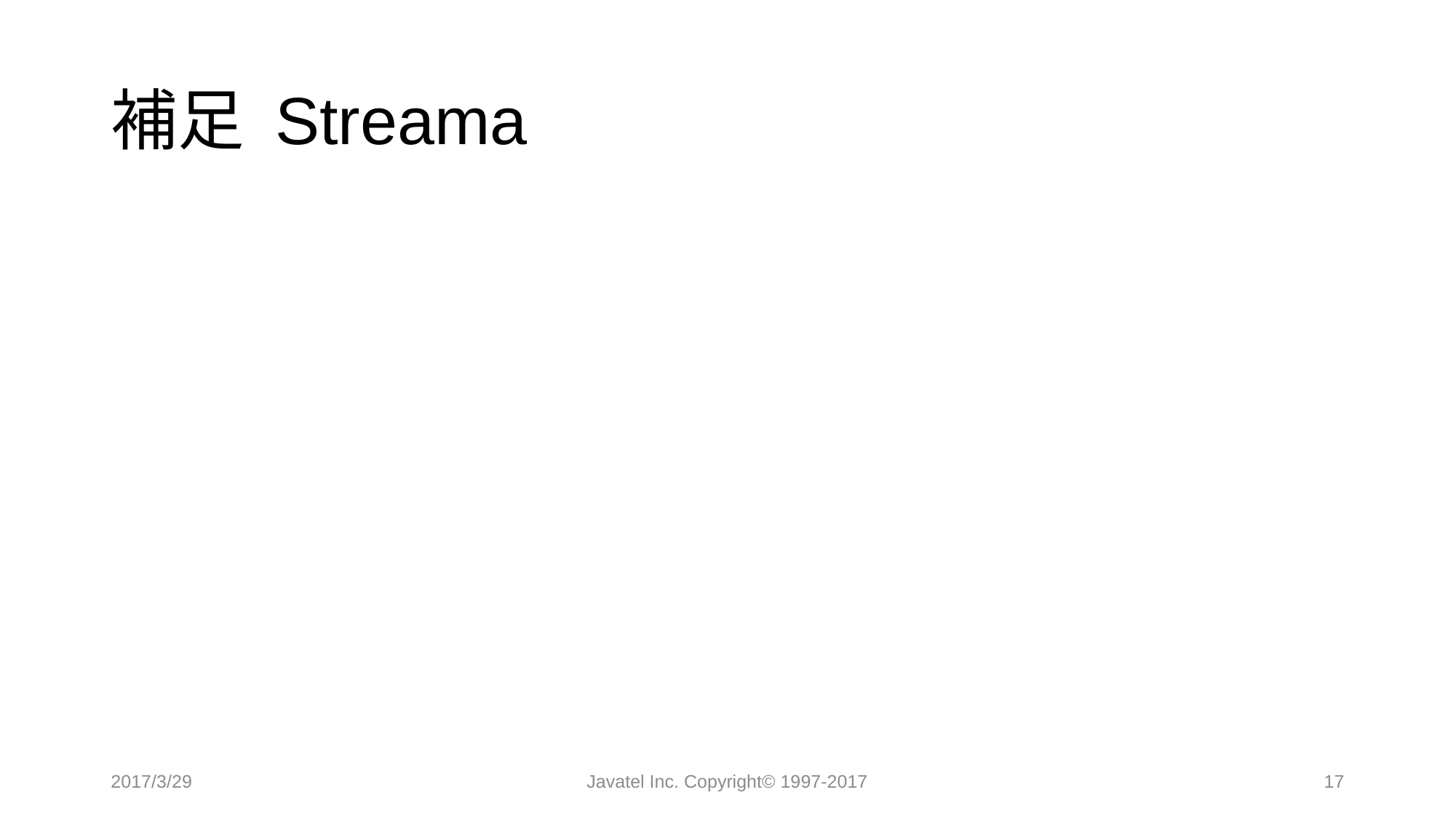

# 補足 Streama
2017/3/29
Javatel Inc. Copyright© 1997-2017
17